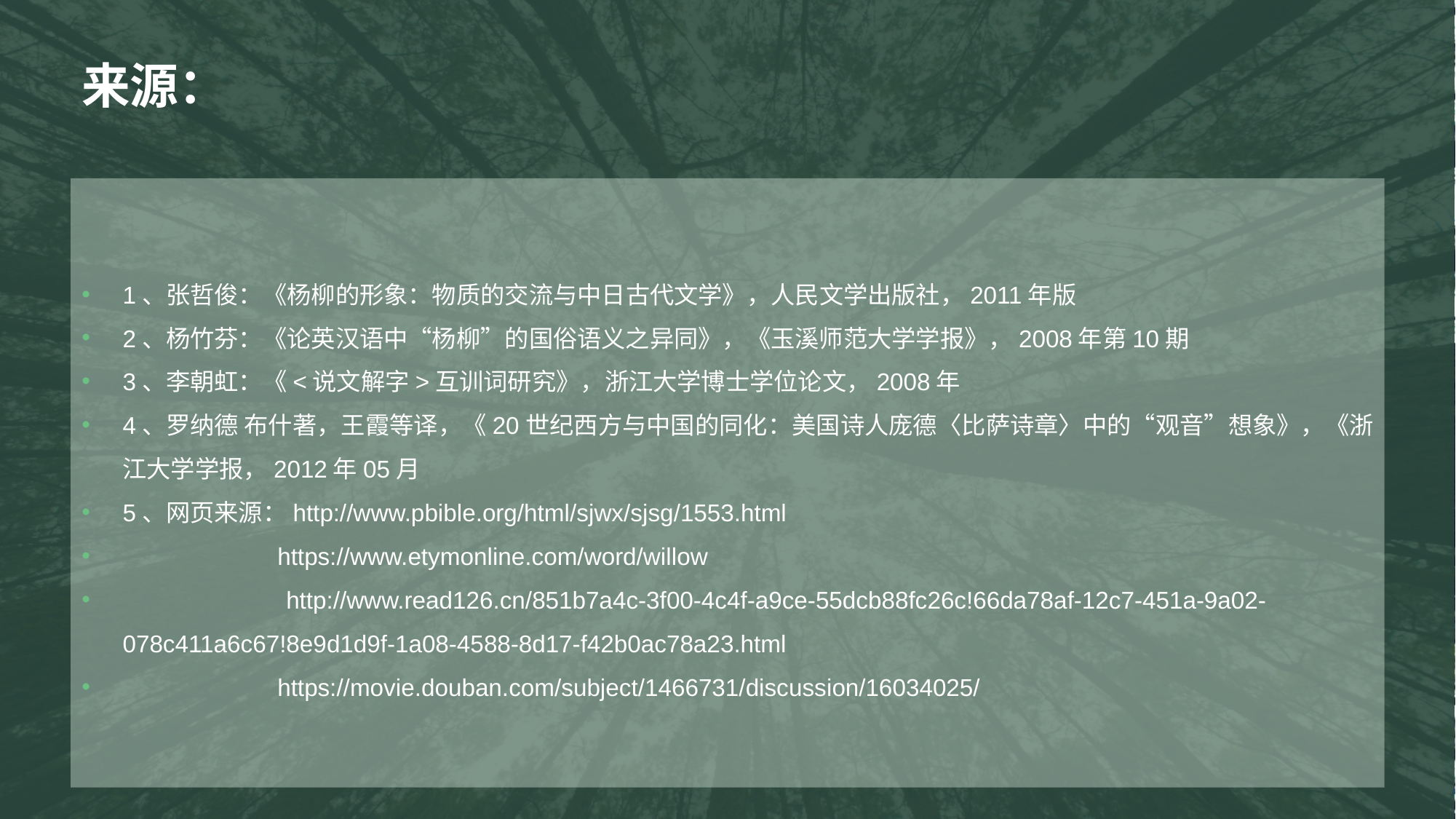

# 来源：
1、张哲俊：《杨柳的形象：物质的交流与中日古代文学》，人民文学出版社，2011年版
2、杨竹芬：《论英汉语中“杨柳”的国俗语义之异同》，《玉溪师范大学学报》，2008年第10期
3、李朝虹：《<说文解字>互训词研究》，浙江大学博士学位论文，2008年
4、罗纳德 布什著，王霞等译，《20世纪西方与中国的同化：美国诗人庞德〈比萨诗章〉中的“观音”想象》，《浙江大学学报，2012年05月
5、网页来源：http://www.pbible.org/html/sjwx/sjsg/1553.html
                       https://www.etymonline.com/word/willow
                       http://www.read126.cn/851b7a4c-3f00-4c4f-a9ce-55dcb88fc26c!66da78af-12c7-451a-9a02-                078c411a6c67!8e9d1d9f-1a08-4588-8d17-f42b0ac78a23.html
                       https://movie.douban.com/subject/1466731/discussion/16034025/